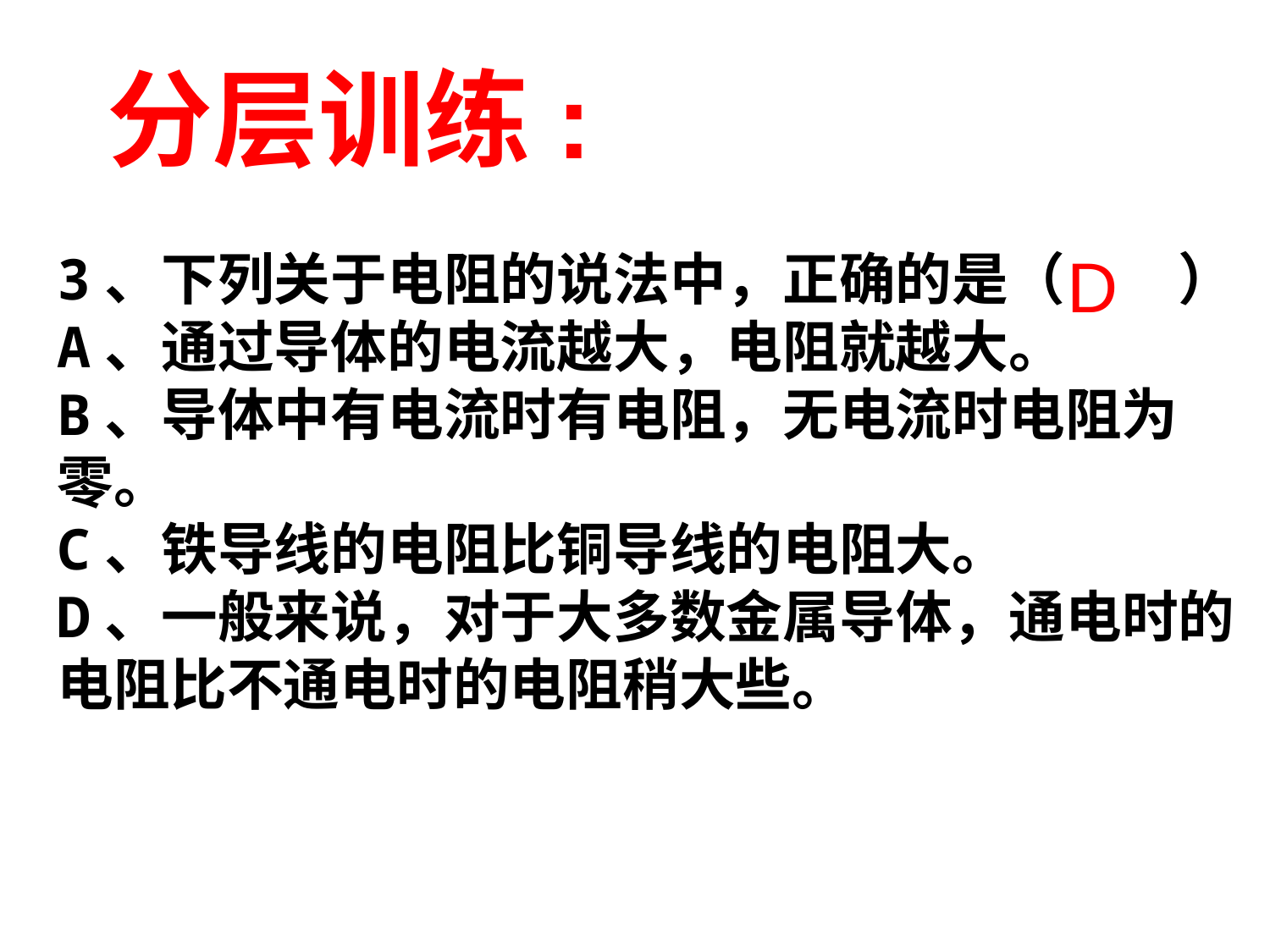

分层训练:
D
3、下列关于电阻的说法中，正确的是（　　）
A、通过导体的电流越大，电阻就越大。
B、导体中有电流时有电阻，无电流时电阻为零。
C、铁导线的电阻比铜导线的电阻大。
D、一般来说，对于大多数金属导体，通电时的电阻比不通电时的电阻稍大些。